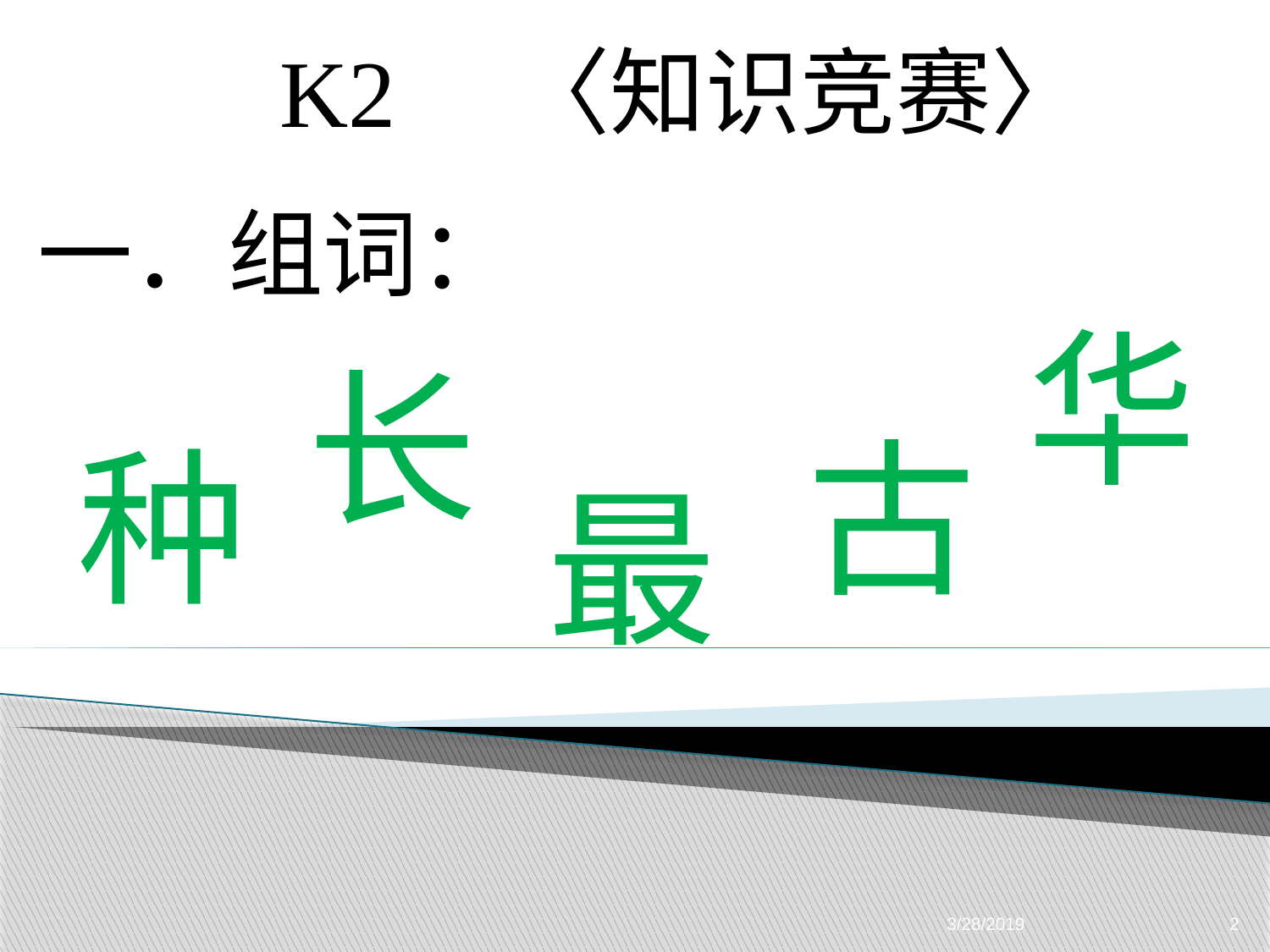

K2    〈知识竞赛〉
一．组词：
华
长
古
种
最
3/28/2019
2